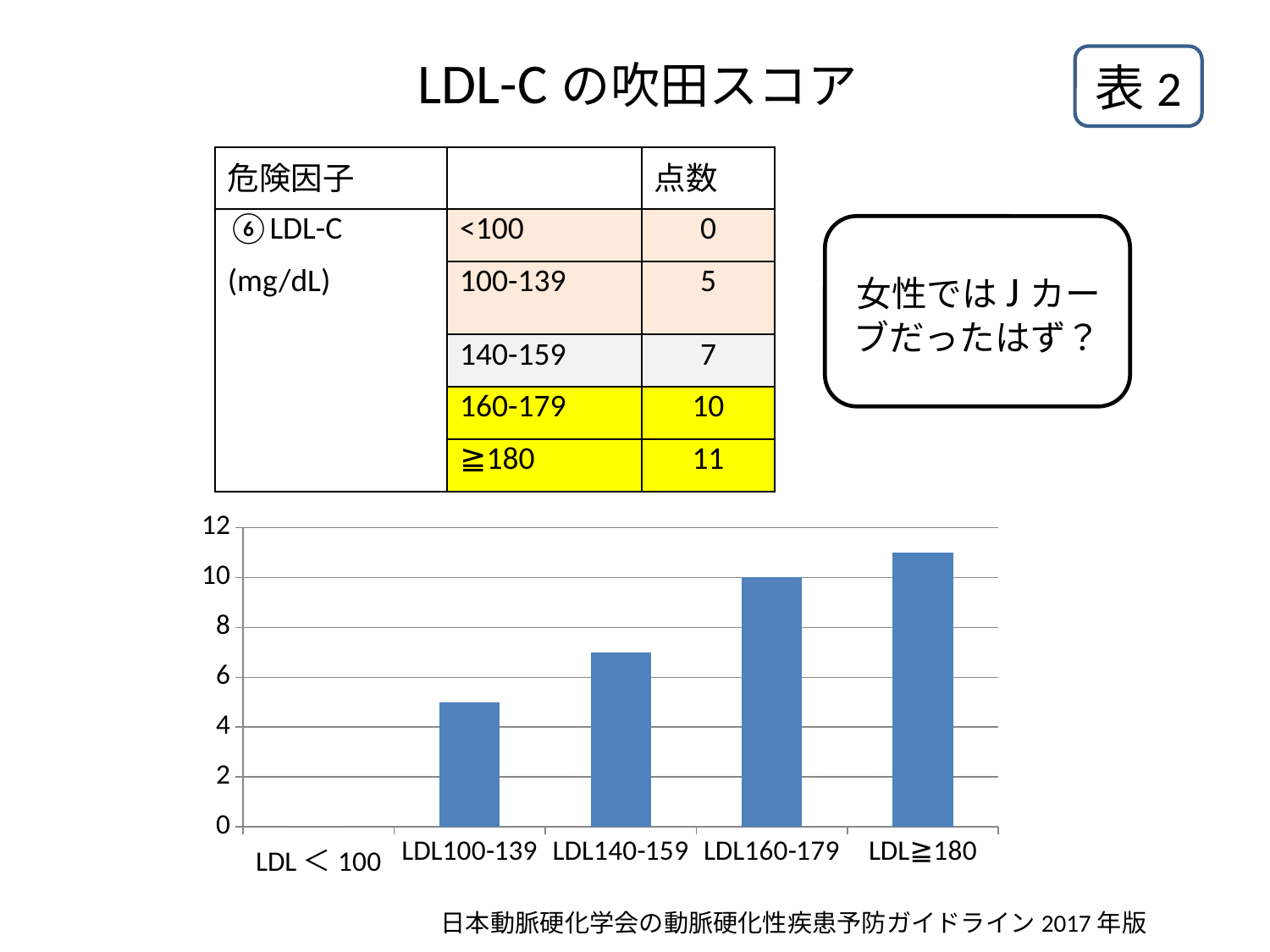

# LDL-Cの吹田スコア
表2
| 危険因子 |  | 点数 |
| --- | --- | --- |
| ⑥LDL-C | <100 | 0 |
| (mg/dL) | 100-139 | 5 |
|  | 140-159 | 7 |
|  | 160-179 | 10 |
|  | ≧180 | 11 |
女性ではJカーブだったはず？

### Chart

| Category |  |
|---|---|
| LDL＜100 | 0.0 |
| LDL100-139 | 5.0 |
| LDL140-159 | 7.0 |
| LDL160-179 | 10.0 |
| LDL≧180 | 11.0 |
日本動脈硬化学会の動脈硬化性疾患予防ガイドライン2017年版